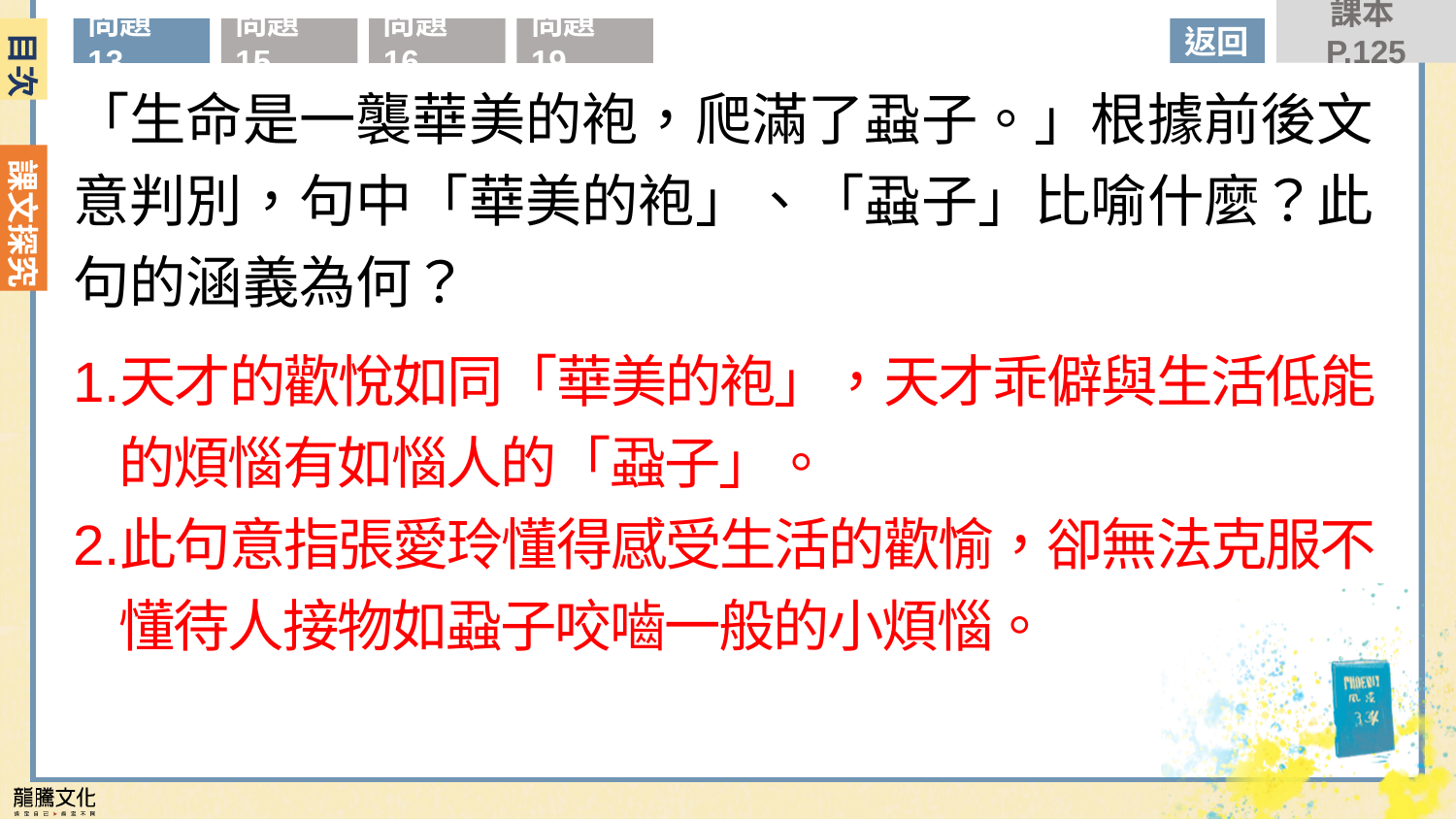

課本P.125
目次
問題13
問題15
問題16
問題19
返回
「生命是一襲華美的袍，爬滿了蝨子。」根據前後文意判別，句中「華美的袍」、「蝨子」比喻什麼？此句的涵義為何？
天才的歡悅如同「華美的袍」，天才乖僻與生活低能的煩惱有如惱人的「蝨子」。
此句意指張愛玲懂得感受生活的歡愉，卻無法克服不懂待人接物如蝨子咬嚙一般的小煩惱。